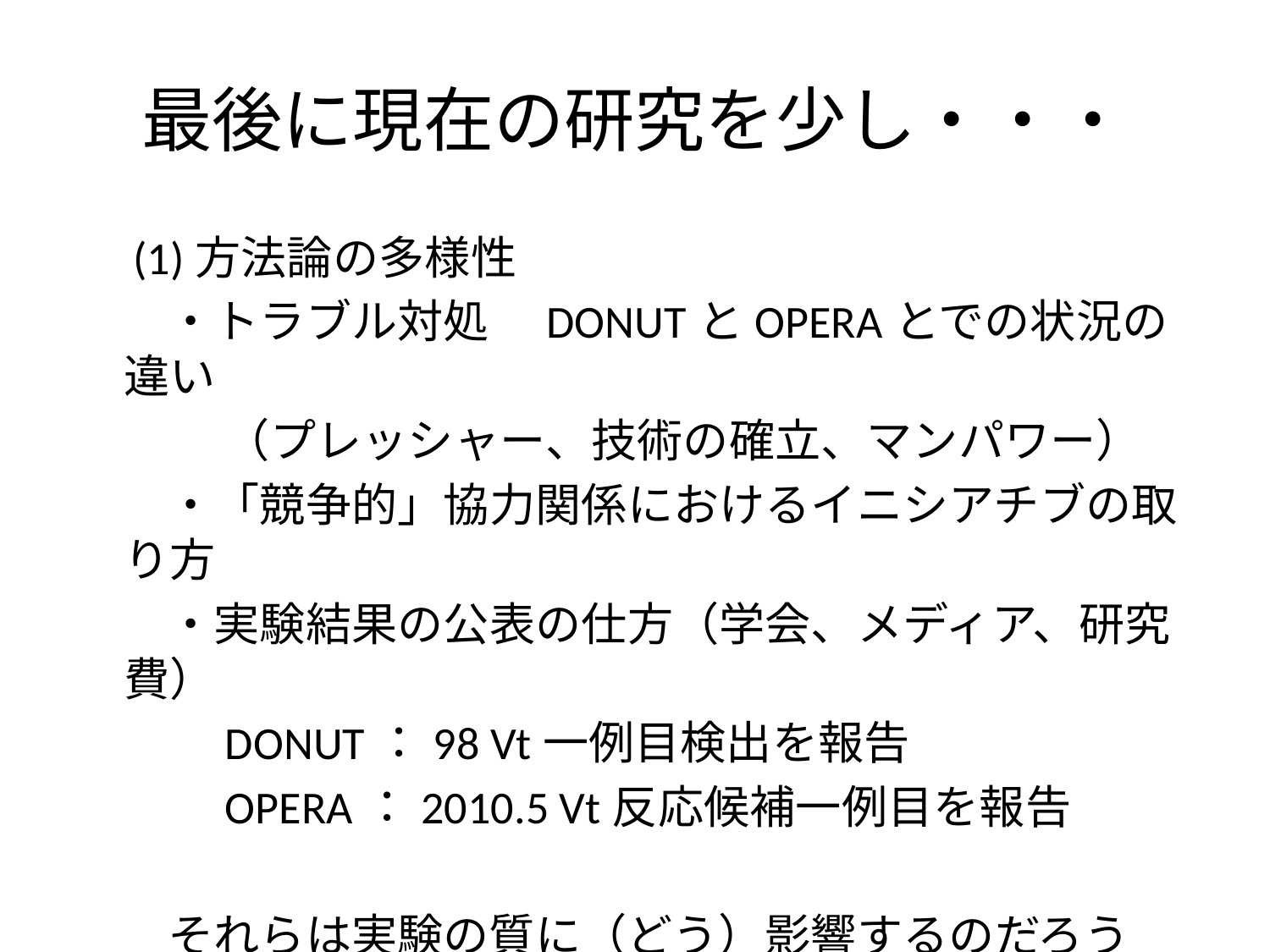

# 最後に現在の研究を少し・・・
　(1)方法論の多様性
　　・トラブル対処　DONUTとOPERAとでの状況の違い
　　　 （プレッシャー、技術の確立、マンパワー）
　　・「競争的」協力関係におけるイニシアチブの取り方
　　・実験結果の公表の仕方（学会、メディア、研究費）
　　　DONUT：98 Vt一例目検出を報告
　　　OPERA：2010.5 Vt反応候補一例目を報告

　　それらは実験の質に（どう）影響するのだろうか？